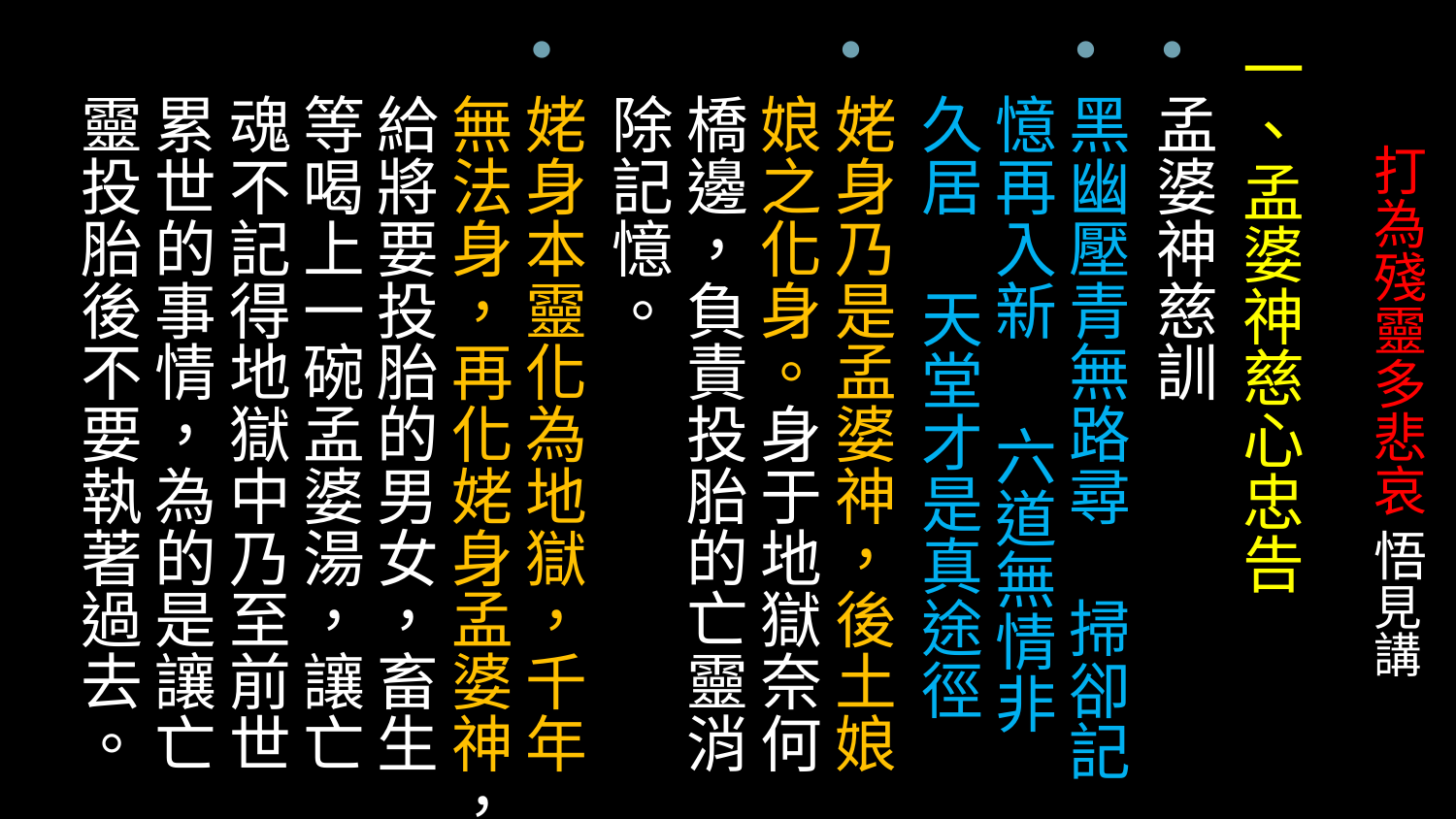

一、孟婆神慈心忠告
孟婆神慈訓
黑幽壓青無路尋     掃卻記憶再入新      六道無情非久居     天堂才是真途徑
姥身乃是孟婆神，後土娘娘之化身。身于地獄奈何橋邊，負責投胎的亡靈消除記憶。
姥身本靈化為地獄，千年無法身，再化姥身孟婆神，給將要投胎的男女，畜生等喝上一碗孟婆湯，讓亡魂不記得地獄中乃至前世累世的事情，為的是讓亡靈投胎後不要執著過去。

# 打為殘靈多悲哀 悟見講